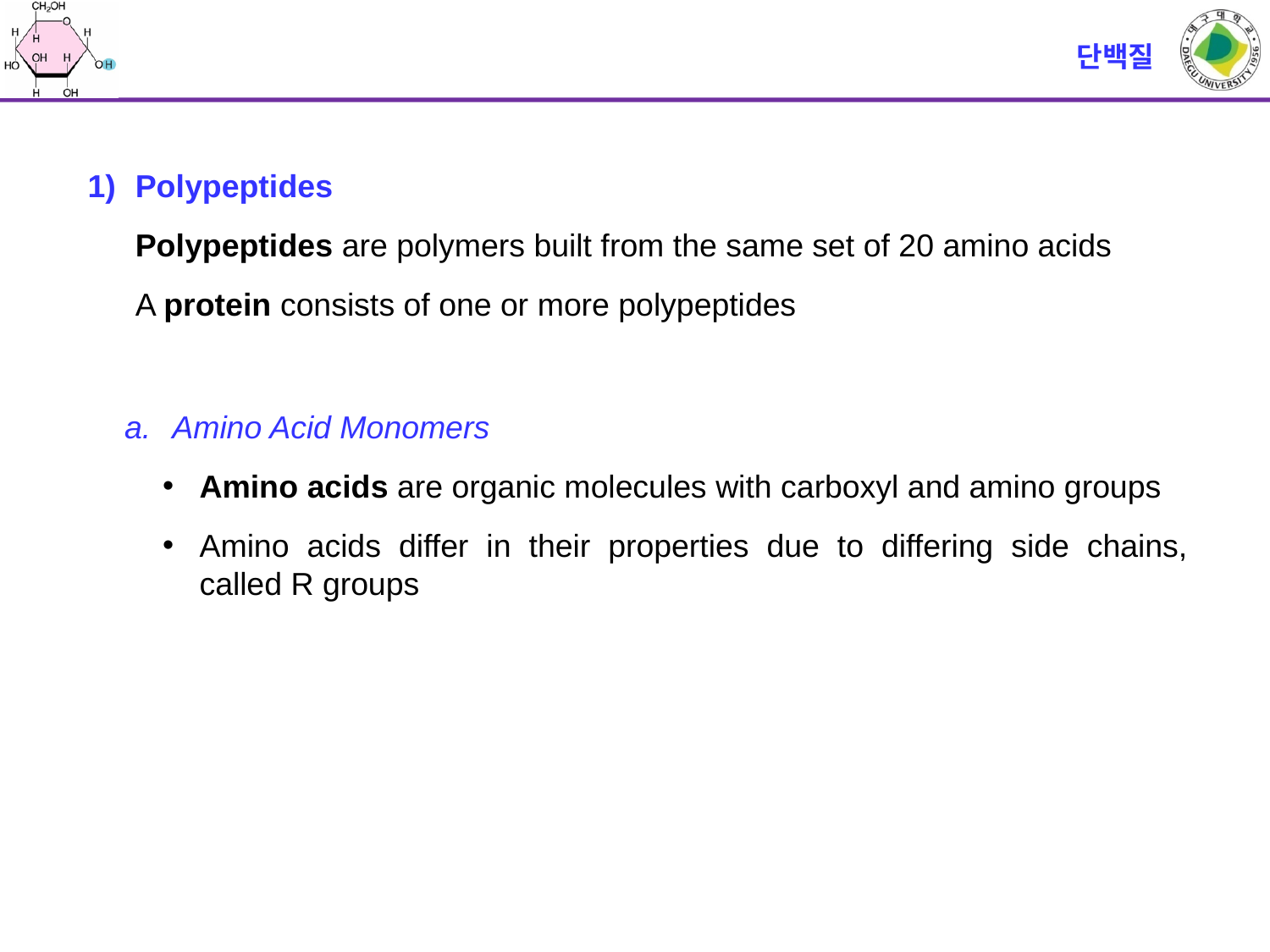

# 단백질
Polypeptides
	Polypeptides are polymers built from the same set of 20 amino acids
	A protein consists of one or more polypeptides

Amino Acid Monomers
Amino acids are organic molecules with carboxyl and amino groups
Amino acids differ in their properties due to differing side chains, called R groups